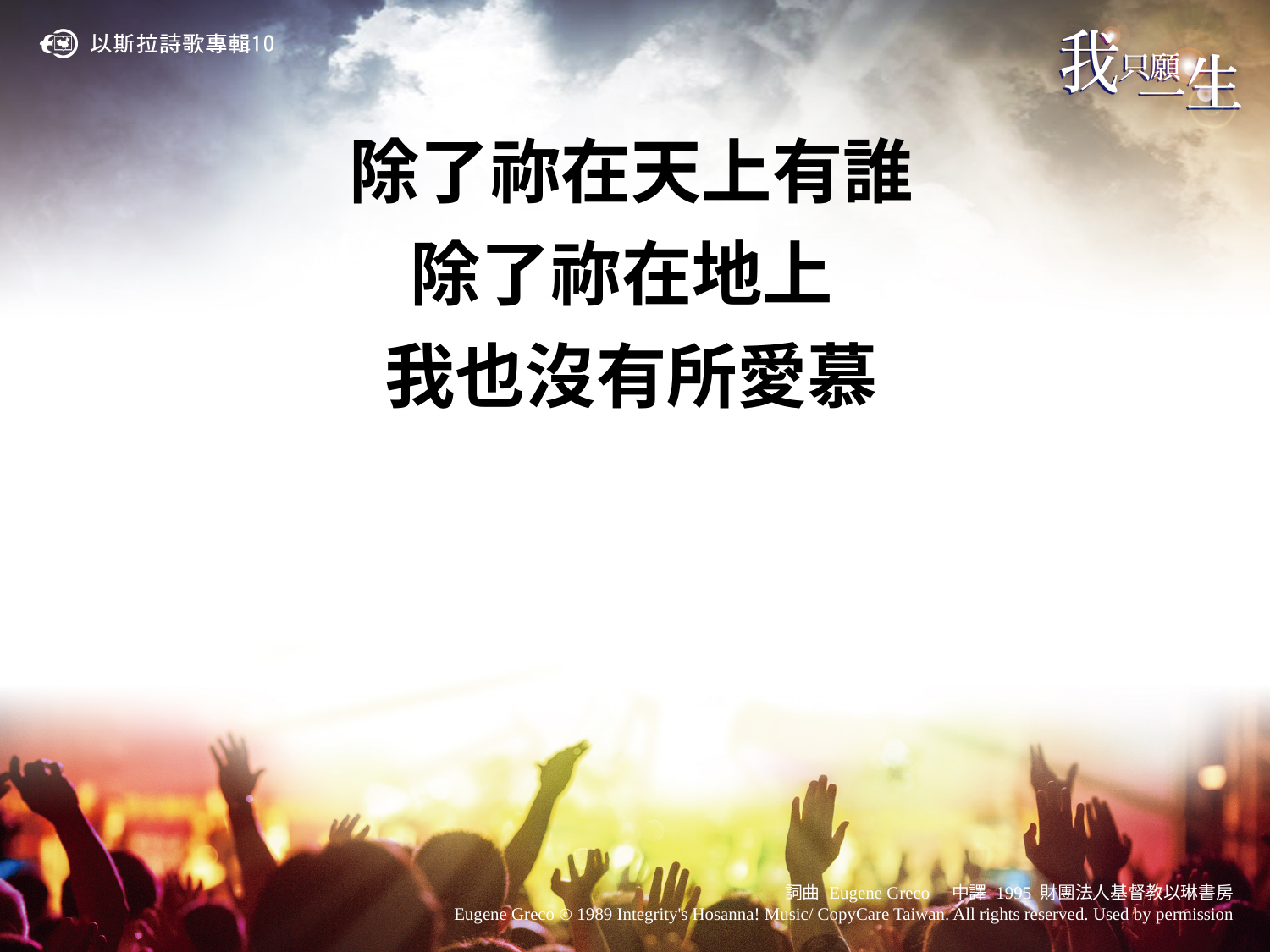

除了祢在天上有誰
除了祢在地上
我也沒有所愛慕

詞曲 Eugene Greco    中譯 1995 財團法人基督教以琳書房
Eugene Greco ⓒ 1989 Integrity's Hosanna! Music/ CopyCare Taiwan. All rights reserved. Used by permission